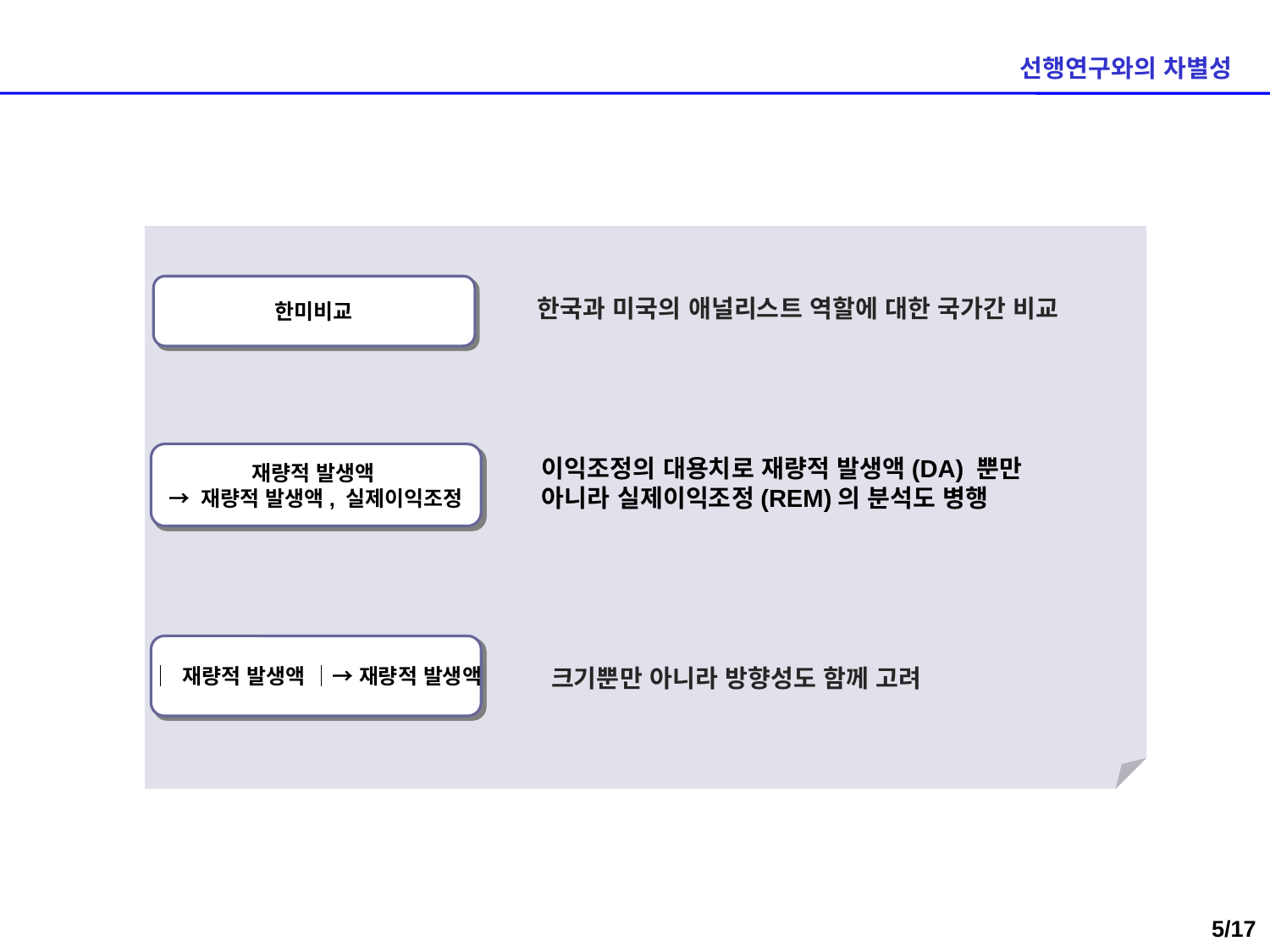

선행연구와의 차별성

한미비교
한국과 미국의 애널리스트 역할에 대한 국가간 비교
재량적 발생액
→ 재량적 발생액, 실제이익조정
이익조정의 대용치로 재량적 발생액(DA) 뿐만 아니라 실제이익조정(REM)의 분석도 병행
│ 재량적 발생액 │→ 재량적 발생액
크기뿐만 아니라 방향성도 함께 고려
5/17